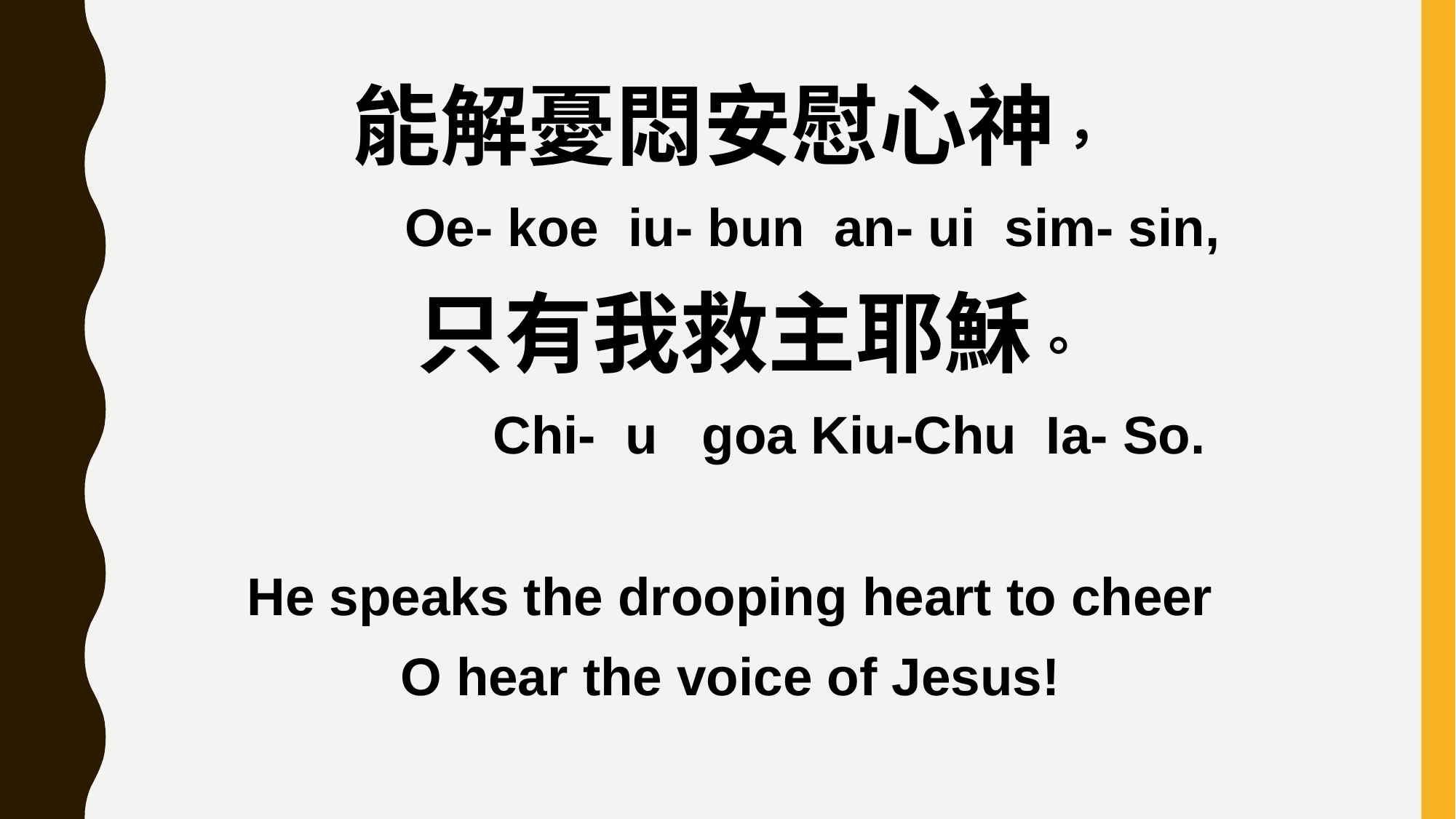

能解憂悶安慰心神，
              Oe- koe  iu- bun  an- ui  sim- sin,
 只有我救主耶穌。
                    Chi-  u   goa Kiu-Chu  Ia- So.

He speaks the drooping heart to cheer
O hear the voice of Jesus!